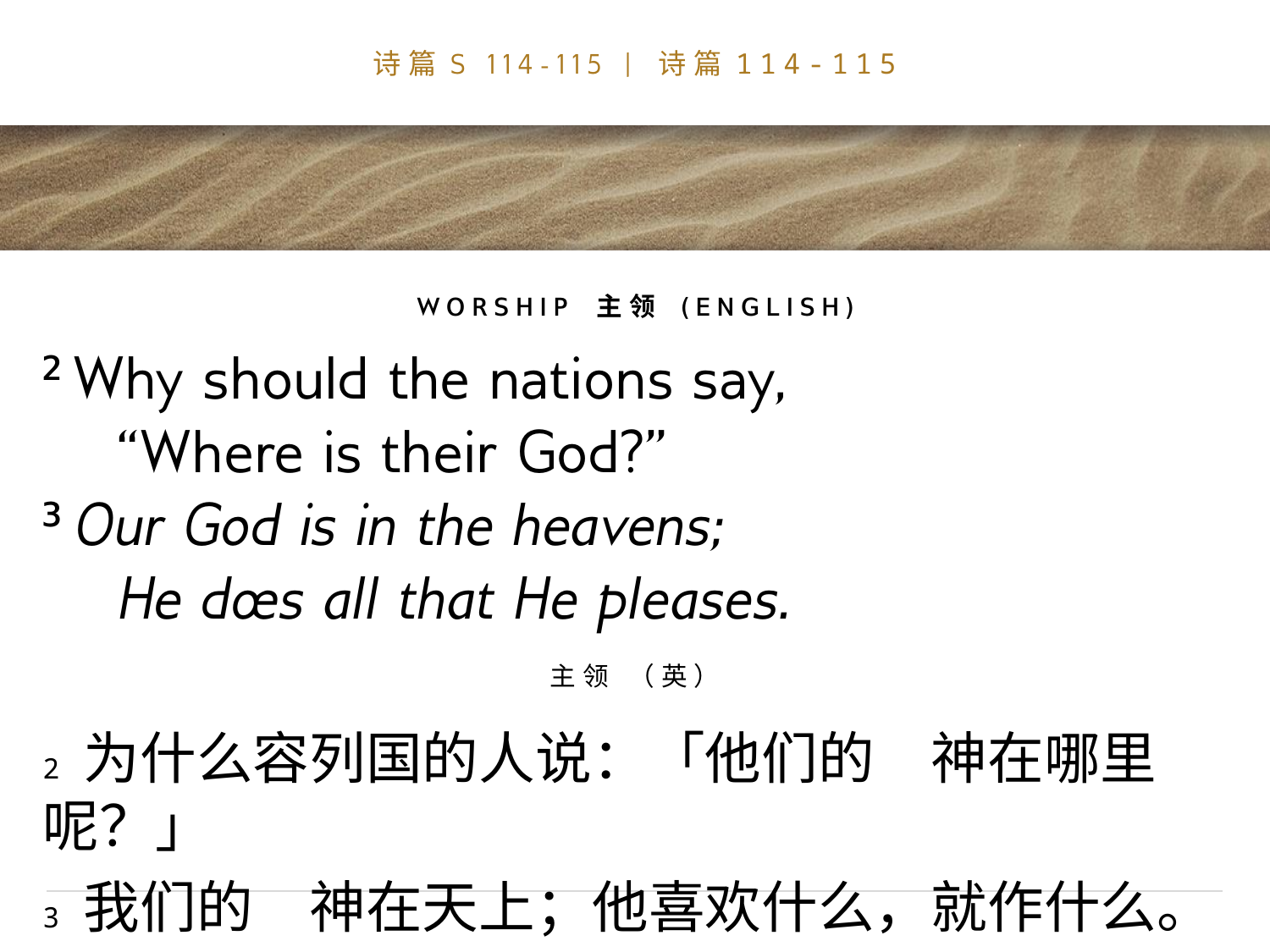

# 诗篇S 114-115 | 诗篇114-115
WORSHIP 主领 (ENGLISH)
2 Why should the nations say,
    “Where is their God?”
3 Our God is in the heavens;
    He does all that He pleases.

主领 （英）
2 为什么容列国的人说：「他们的　神在哪里呢？」
3 我们的　神在天上；他喜欢什么，就作什么。